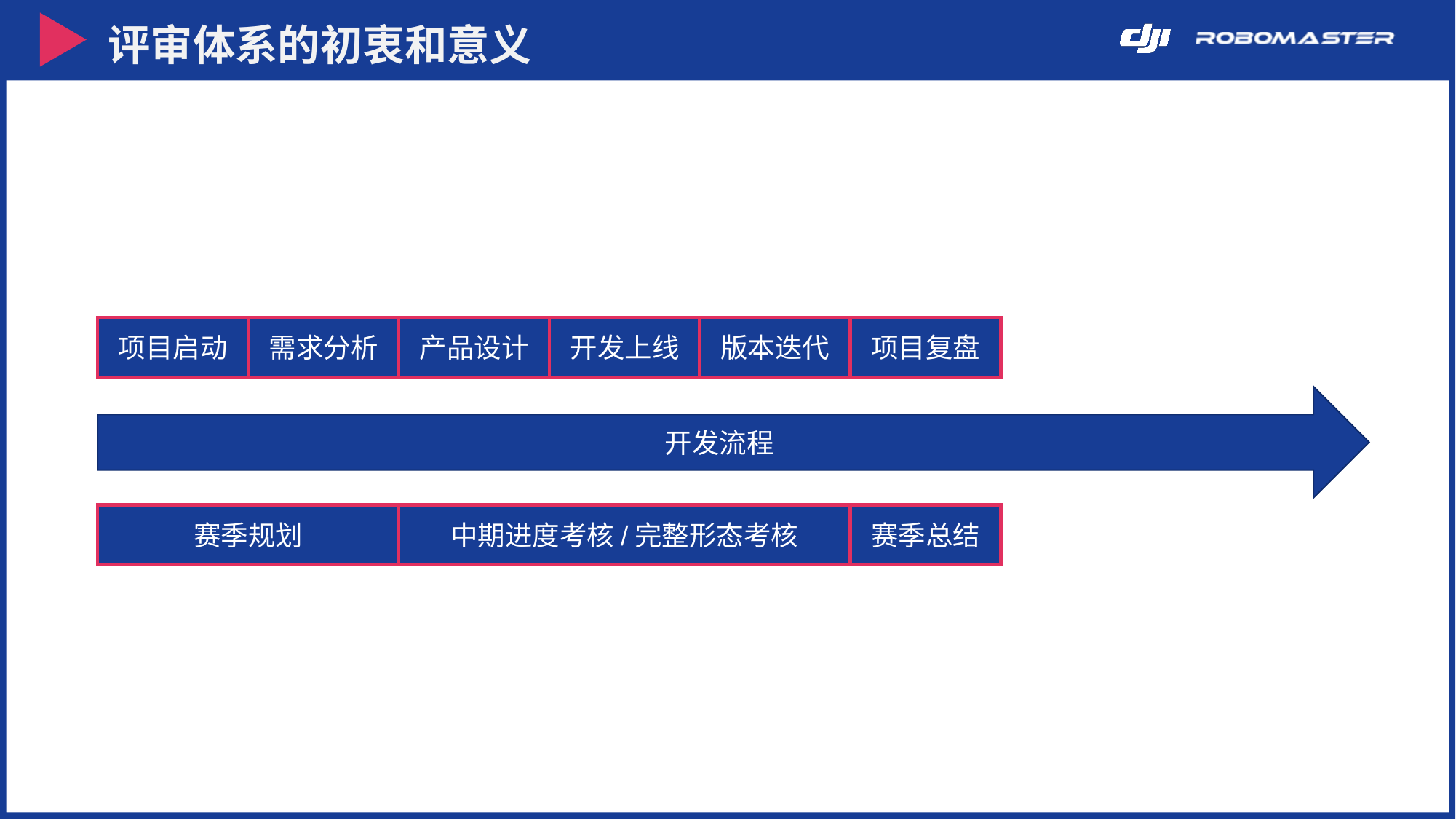

评审体系的初衷和意义
项目启动
需求分析
产品设计
开发上线
版本迭代
项目复盘
开发流程
赛季规划
中期进度考核/完整形态考核
赛季总结